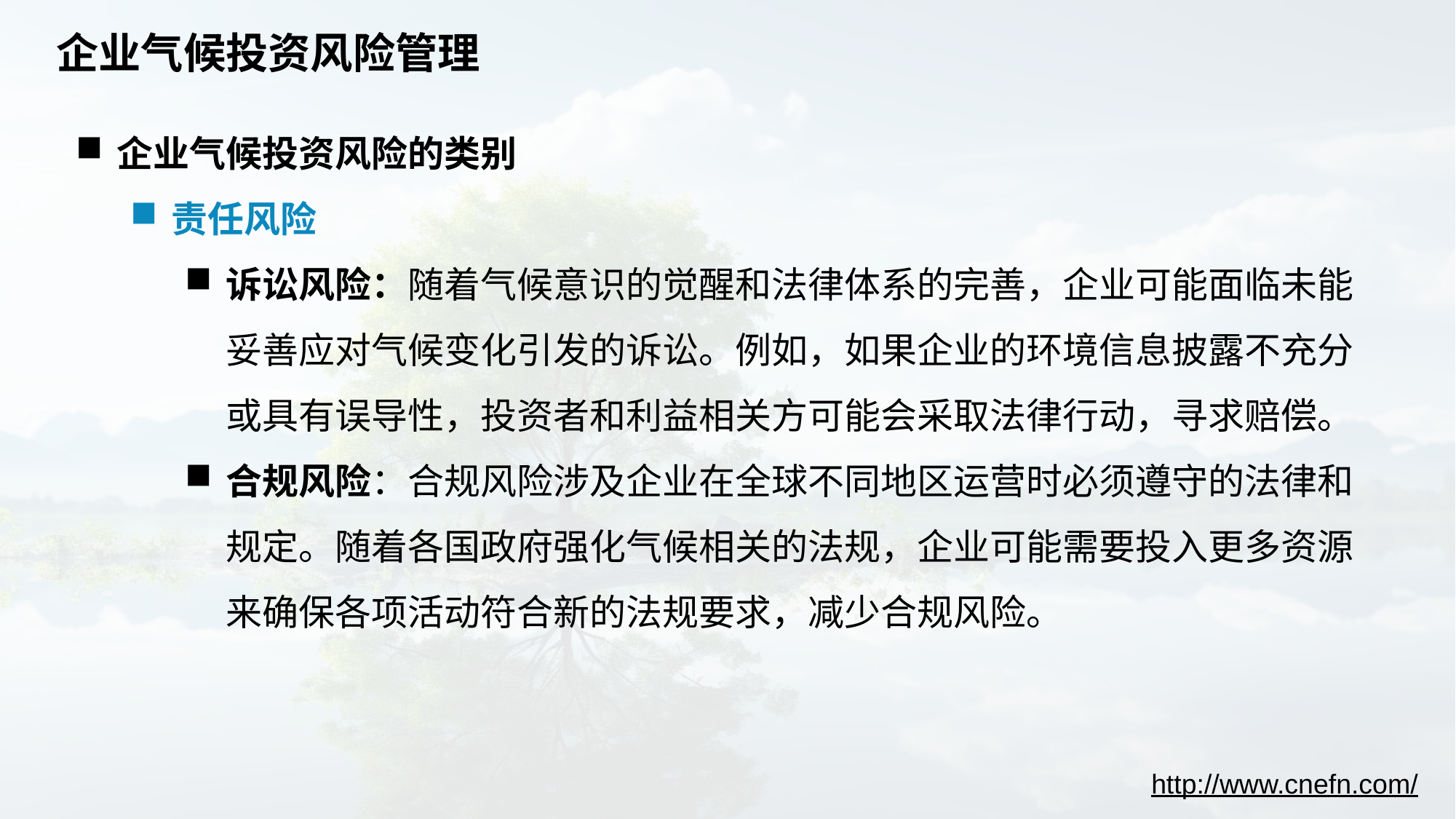

# 企业气候投资风险管理
企业气候投资风险的类别
责任风险
诉讼风险：随着气候意识的觉醒和法律体系的完善，企业可能面临未能妥善应对气候变化引发的诉讼。例如，如果企业的环境信息披露不充分或具有误导性，投资者和利益相关方可能会采取法律行动，寻求赔偿。
合规风险：合规风险涉及企业在全球不同地区运营时必须遵守的法律和规定。随着各国政府强化气候相关的法规，企业可能需要投入更多资源来确保各项活动符合新的法规要求，减少合规风险。